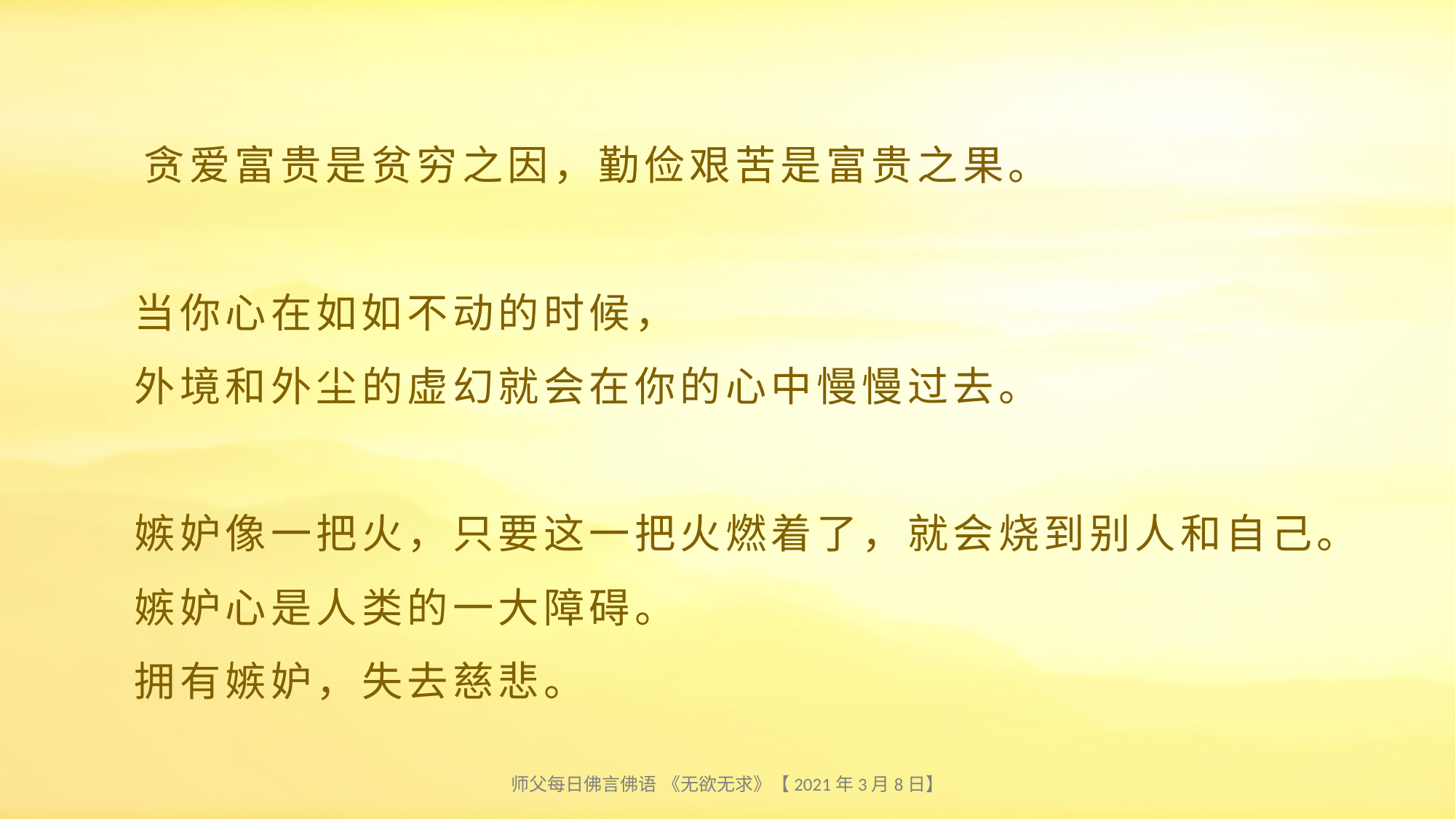

# 贪爱富贵是贫穷之因，勤俭艰苦是富贵之果。 当你心在如如不动的时候， 外境和外尘的虚幻就会在你的心中慢慢过去。 嫉妒像一把火，只要这一把火燃着了，就会烧到别人和自己。 嫉妒心是人类的一大障碍。 拥有嫉妒，失去慈悲。
师父每日佛言佛语 《无欲无求》【2021年3月8日】